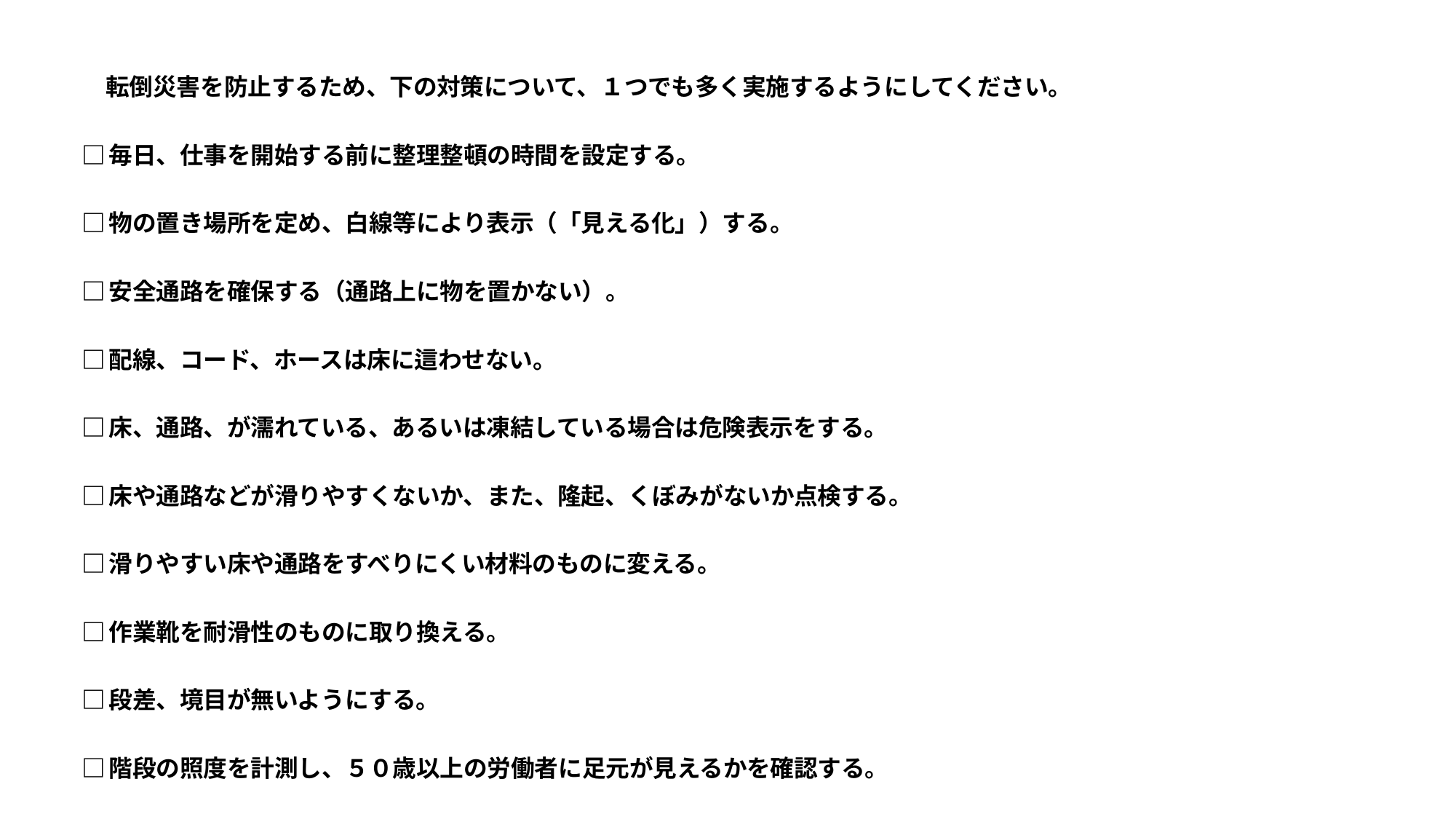

転倒災害を防止するため、下の対策について、１つでも多く実施するようにしてください。

□毎日、仕事を開始する前に整理整頓の時間を設定する。

□物の置き場所を定め、白線等により表示（「見える化」）する。

□安全通路を確保する（通路上に物を置かない）。

□配線、コード、ホースは床に這わせない。

□床、通路、が濡れている、あるいは凍結している場合は危険表示をする。

□床や通路などが滑りやすくないか、また、隆起、くぼみがないか点検する。

□滑りやすい床や通路をすべりにくい材料のものに変える。

□作業靴を耐滑性のものに取り換える。

□段差、境目が無いようにする。

□階段の照度を計測し、５０歳以上の労働者に足元が見えるかを確認する。